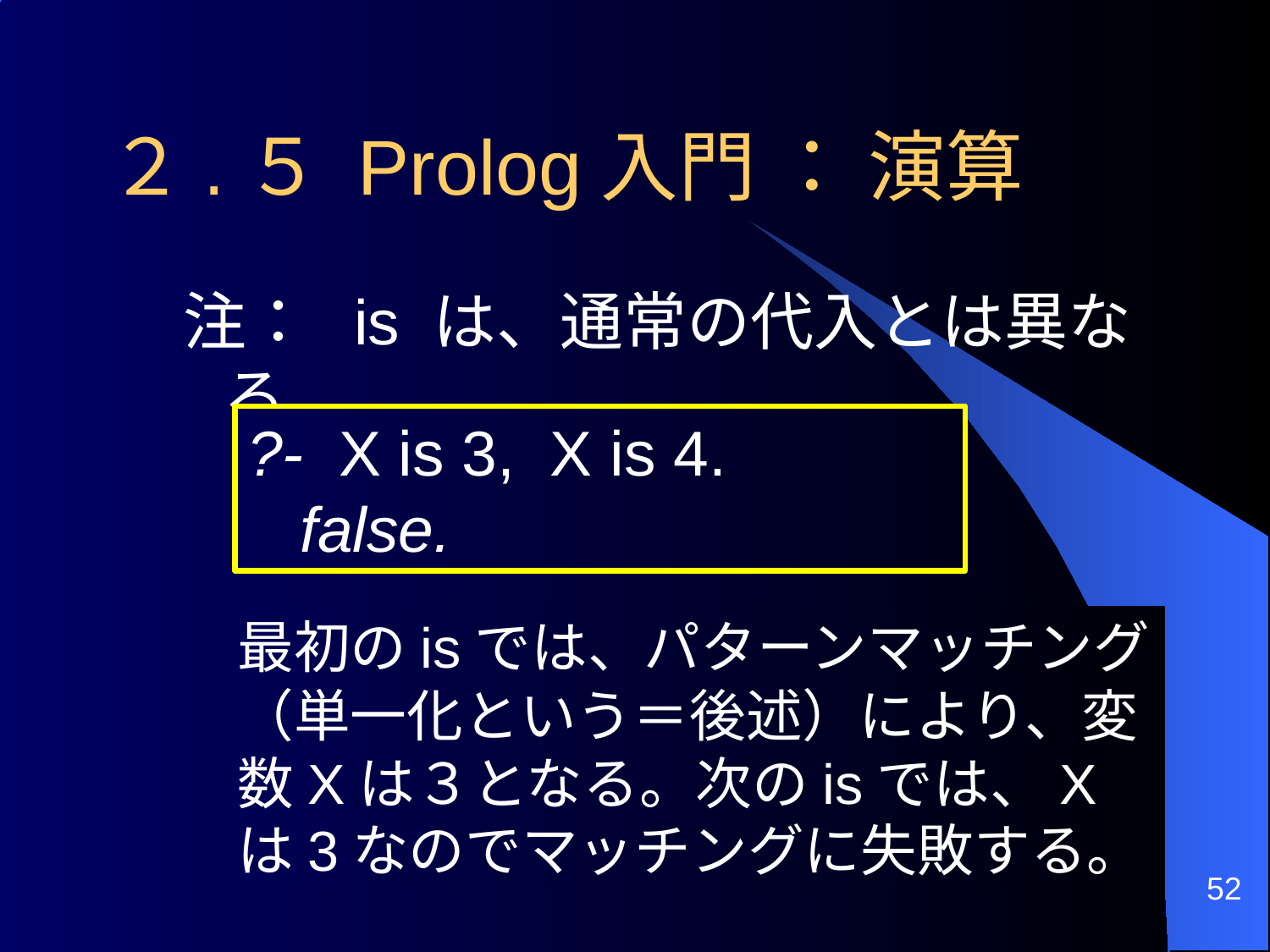

# ２.５ Prolog入門 ： 演算
注：  is は、通常の代入とは異なる
?-  X is 3,  X is 4.
   false.
最初のisでは、パターンマッチング（単一化という＝後述）により、変数Xは３となる。次のisでは、Xは3なのでマッチングに失敗する。
52